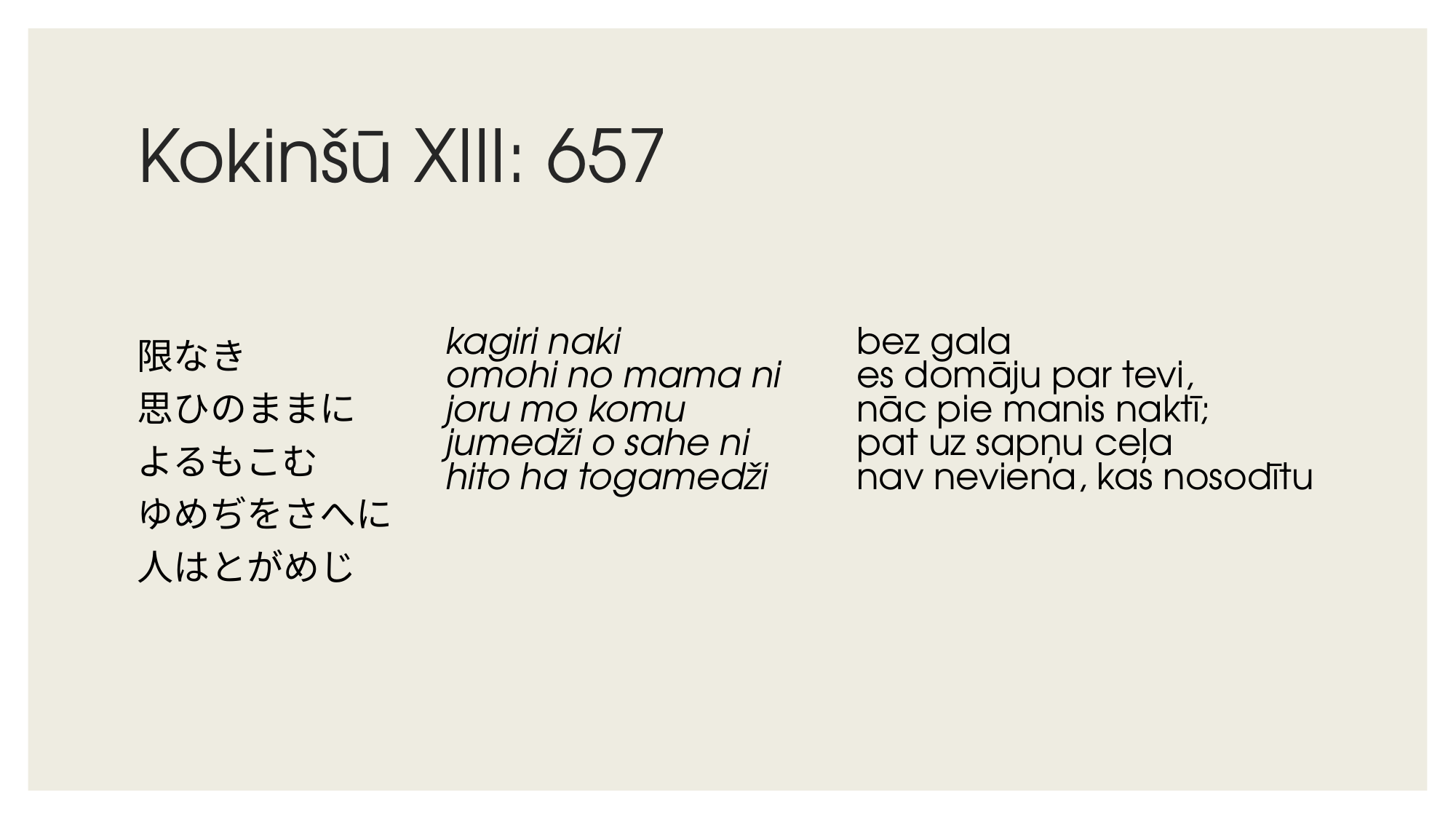

# Kokinšū XIII: 657
| 限なき 思ひのままに よるもこむ ゆめぢをさへに 人はとがめじ | kagiri naki omohi no mama ni joru mo komu jumedži o sahe ni hito ha togamedži | bez gala es domāju par tevi, nāc pie manis naktī; pat uz sapņu ceļa nav neviena, kas nosodītu |
| --- | --- | --- |